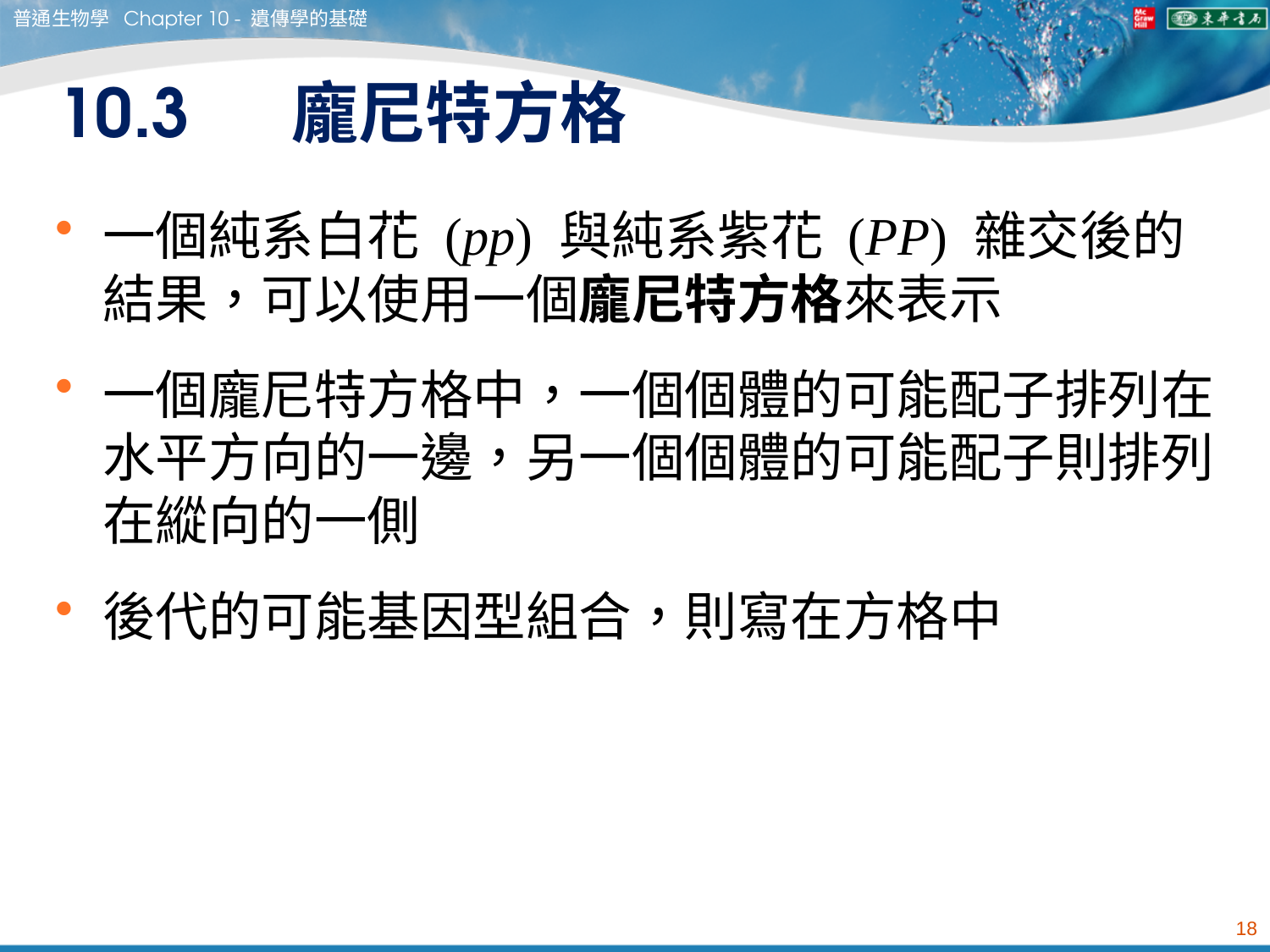

普通生物學  Chapter 10 - 遺傳學的基礎
# 10.3 　龐尼特方格
一個純系白花 (pp) 與純系紫花 (PP) 雜交後的結果，可以使用一個龐尼特方格來表示
一個龐尼特方格中，一個個體的可能配子排列在水平方向的一邊，另一個個體的可能配子則排列在縱向的一側
後代的可能基因型組合，則寫在方格中
18